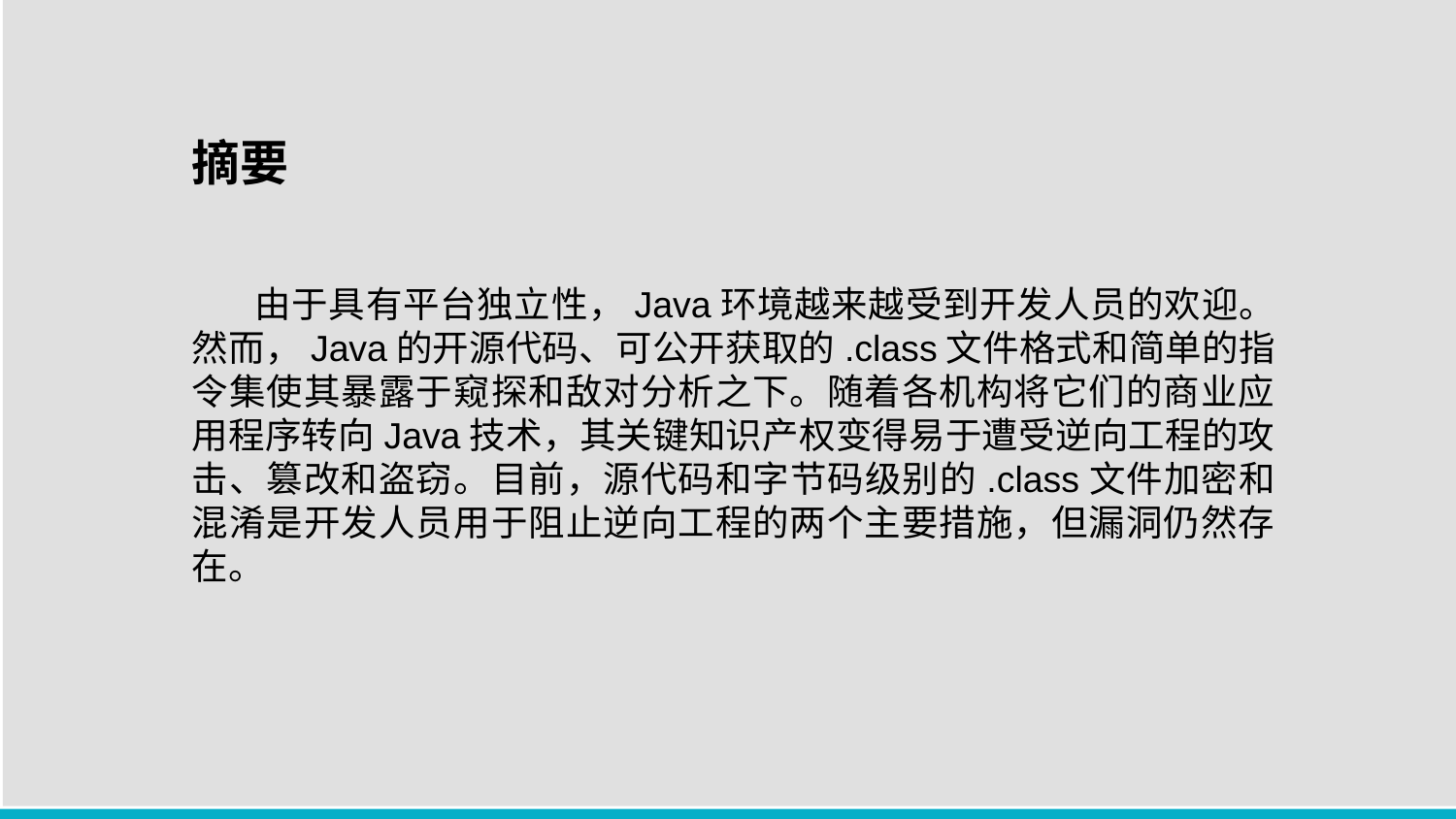

摘要
      由于具有平台独立性，Java环境越来越受到开发人员的欢迎。然而，Java的开源代码、可公开获取的.class文件格式和简单的指令集使其暴露于窥探和敌对分析之下。随着各机构将它们的商业应用程序转向Java技术，其关键知识产权变得易于遭受逆向工程的攻击、篡改和盗窃。目前，源代码和字节码级别的.class文件加密和混淆是开发人员用于阻止逆向工程的两个主要措施，但漏洞仍然存在。